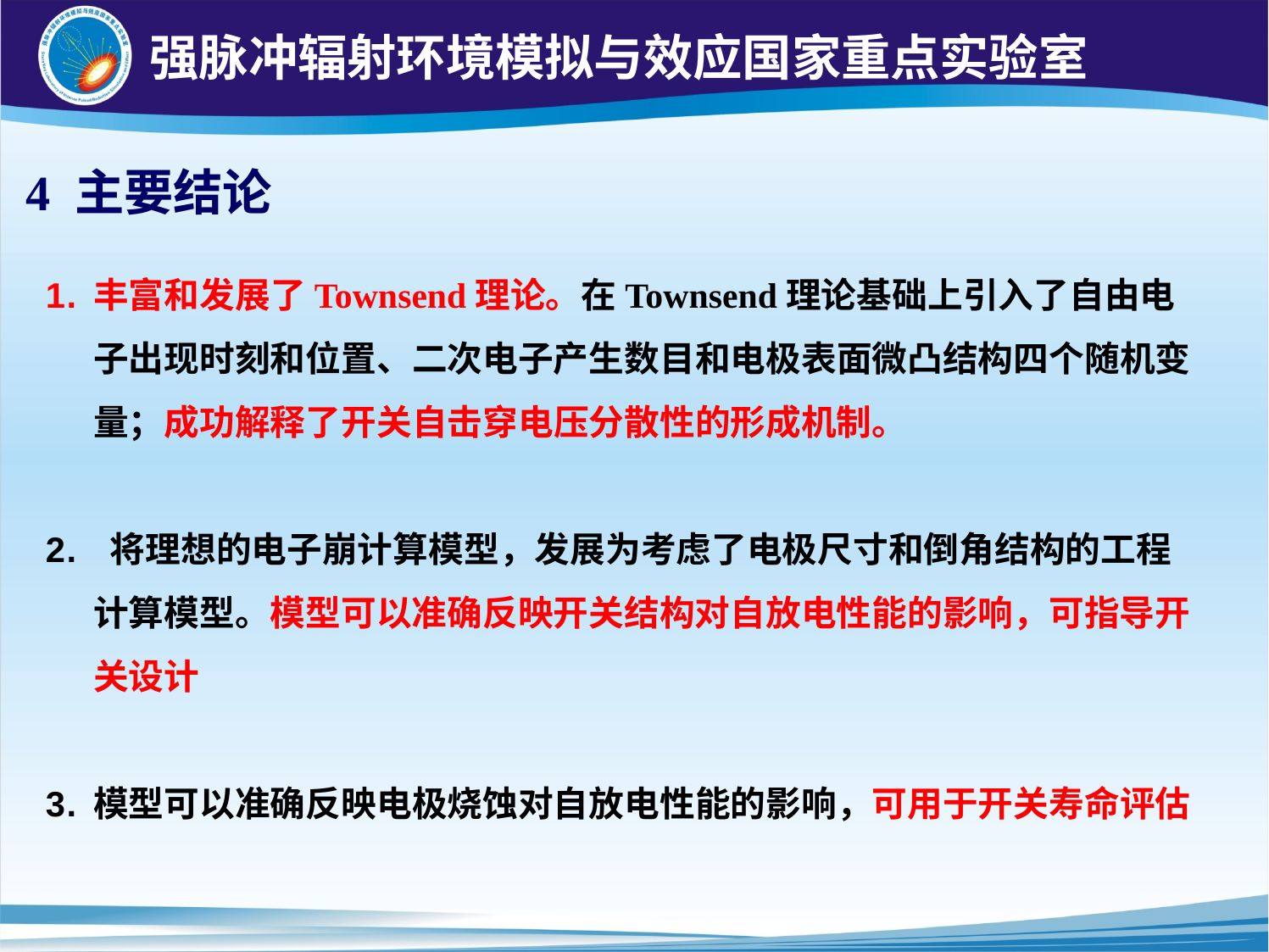

4 主要结论
丰富和发展了Townsend理论。在Townsend理论基础上引入了自由电子出现时刻和位置、二次电子产生数目和电极表面微凸结构四个随机变量；成功解释了开关自击穿电压分散性的形成机制。

 将理想的电子崩计算模型，发展为考虑了电极尺寸和倒角结构的工程计算模型。模型可以准确反映开关结构对自放电性能的影响，可指导开关设计

模型可以准确反映电极烧蚀对自放电性能的影响，可用于开关寿命评估